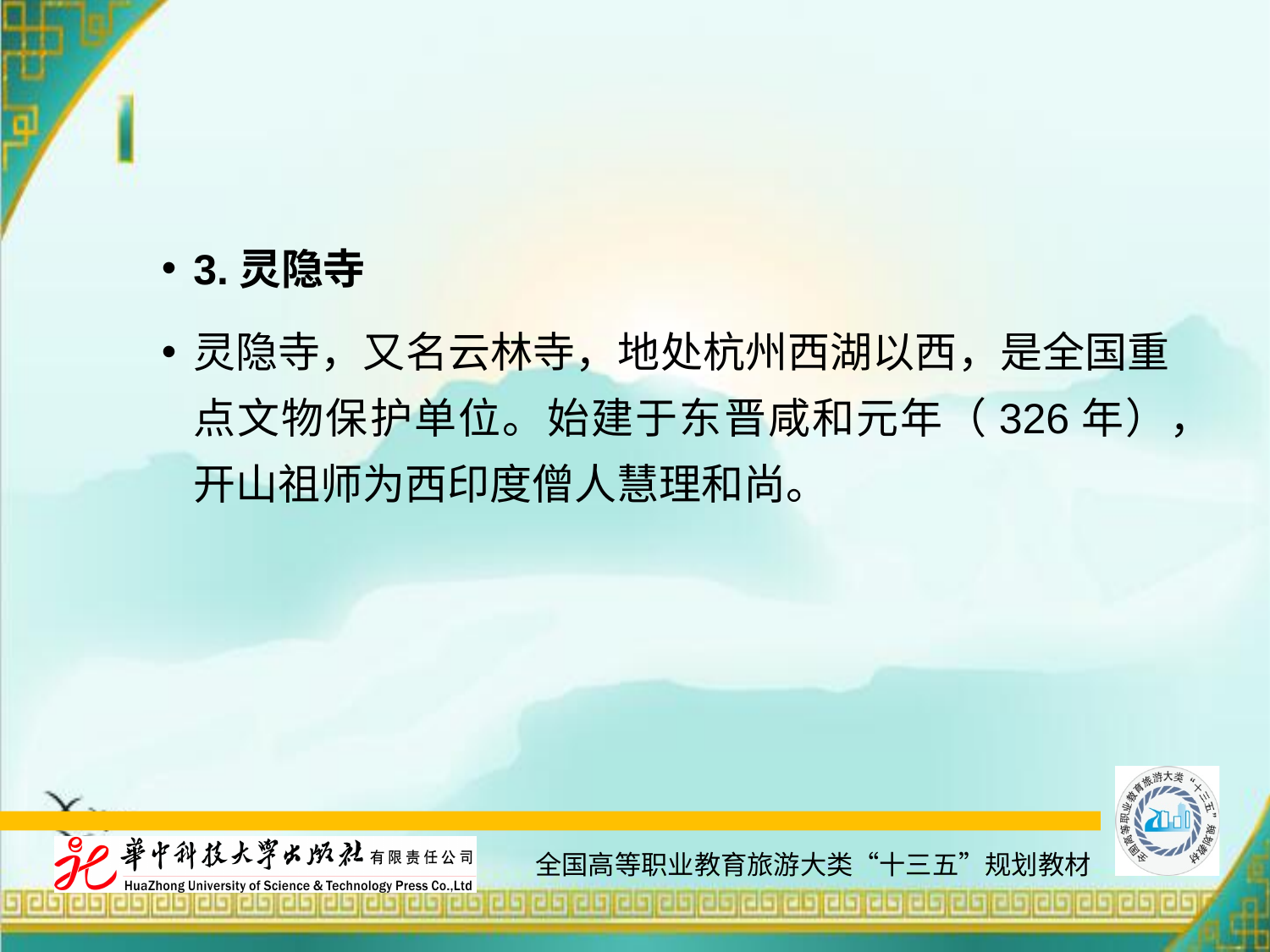

#
3.灵隐寺
灵隐寺，又名云林寺，地处杭州西湖以西，是全国重点文物保护单位。始建于东晋咸和元年（326年），开山祖师为西印度僧人慧理和尚。